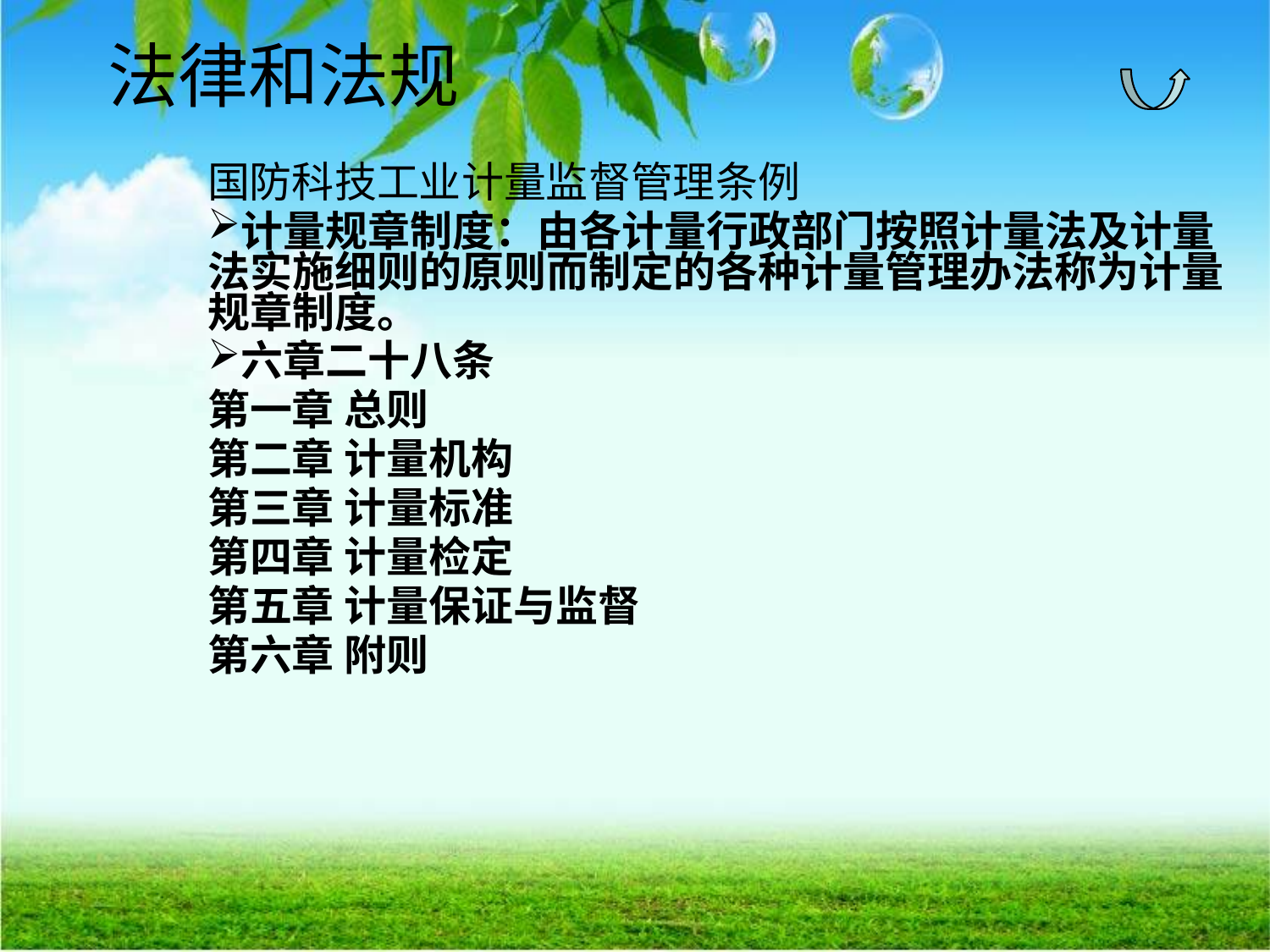

# 法律和法规

国防科技工业计量监督管理条例
计量规章制度：由各计量行政部门按照计量法及计量法实施细则的原则而制定的各种计量管理办法称为计量规章制度。
六章二十八条
第一章 总则
第二章 计量机构
第三章 计量标准
第四章 计量检定
第五章 计量保证与监督
第六章 附则